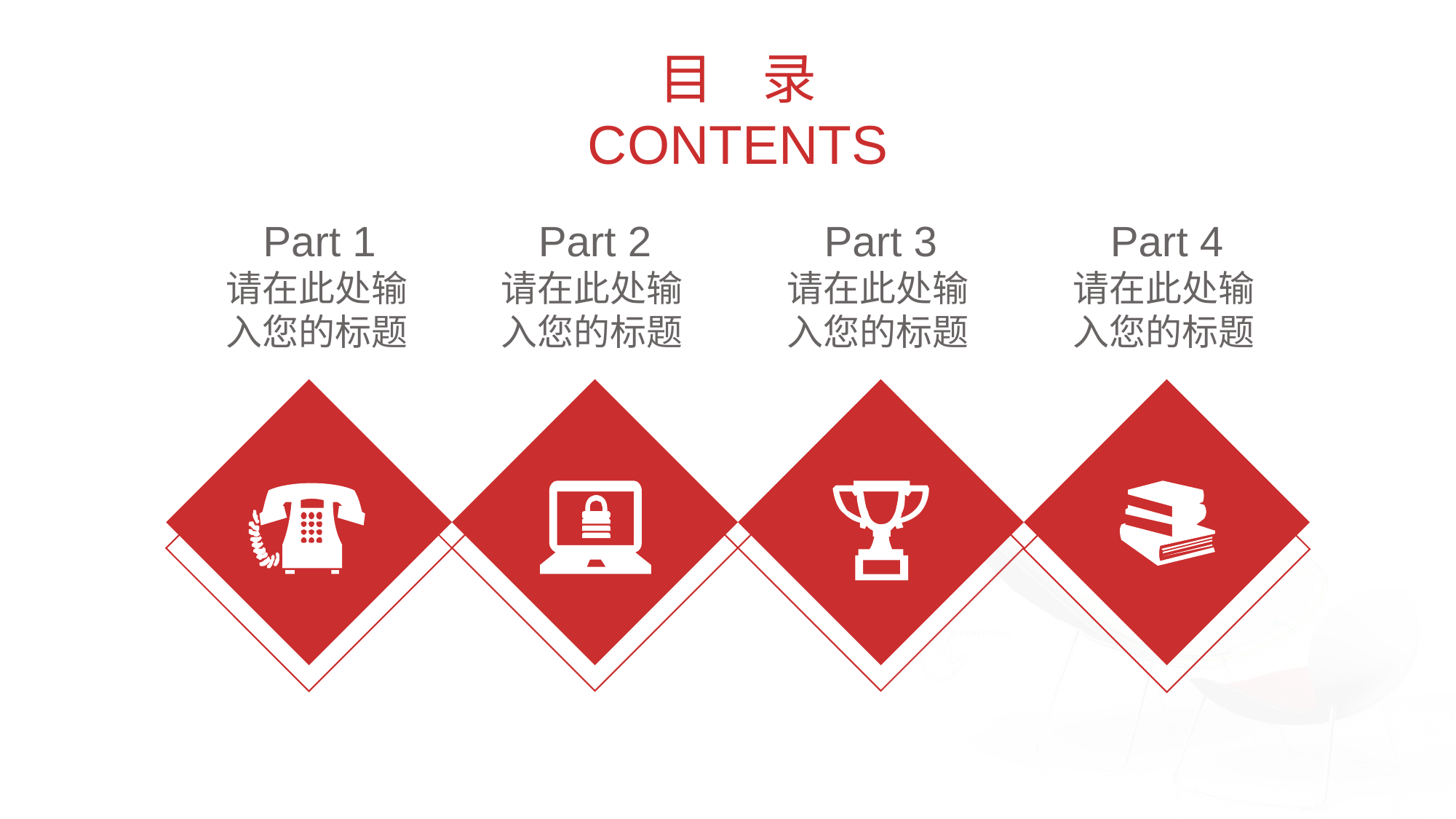

目    录
CONTENTS
Part 1
请在此处输入您的标题
Part 2
请在此处输入您的标题
Part 3
请在此处输入您的标题
Part 4
请在此处输入您的标题